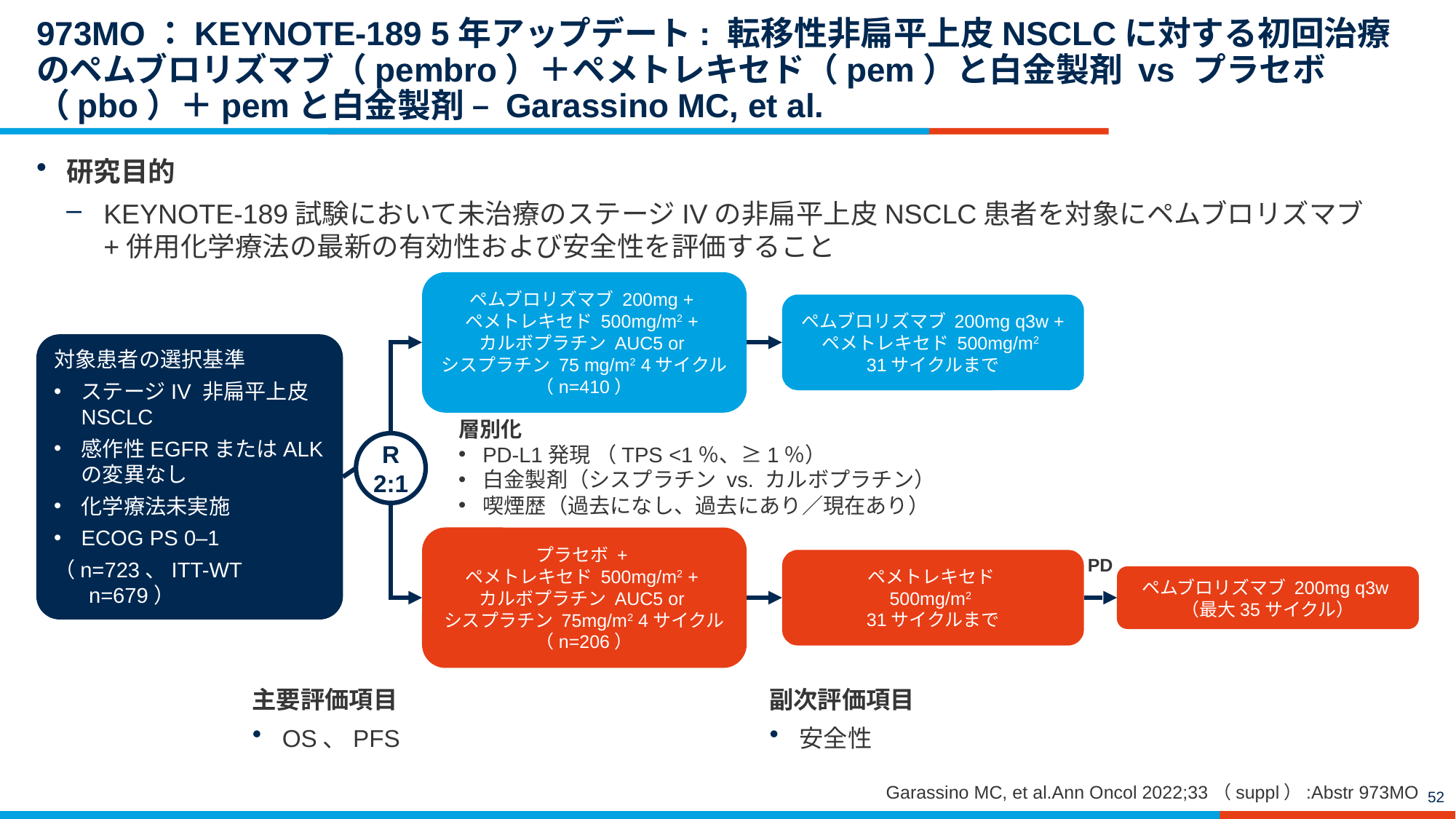

# 973MO：KEYNOTE-189 5年アップデート: 転移性非扁平上皮NSCLCに対する初回治療のペムブロリズマブ（pembro）＋ペメトレキセド（pem）と白金製剤 vs プラセボ（pbo）＋pemと白金製剤 – Garassino MC, et al.
研究目的
KEYNOTE-189試験において未治療のステージIVの非扁平上皮NSCLC患者を対象にペムブロリズマブ+併用化学療法の最新の有効性および安全性を評価すること
ペムブロリズマブ 200mg +
ペメトレキセド 500mg/m2 +
カルボプラチン AUC5 or
シスプラチン 75 mg/m2 4サイクル
（n=410）
ペムブロリズマブ 200mg q3w + ペメトレキセド 500mg/m2
31サイクルまで
対象患者の選択基準
ステージIV 非扁平上皮NSCLC
感作性EGFRまたはALKの変異なし
化学療法未実施
ECOG PS 0–1
（n=723、ITT-WT n=679）
層別化
PD-L1発現 （TPS <1％、≥1％）
白金製剤（シスプラチン vs. カルボプラチン）
喫煙歴（過去になし、過去にあり／現在あり）
R
2:1
プラセボ +
ペメトレキセド 500mg/m2 +
カルボプラチン AUC5 or
シスプラチン 75mg/m2 4サイクル
（n=206）
PD
ペメトレキセド
500mg/m2
31サイクルまで
ペムブロリズマブ 200mg q3w
（最大35サイクル）
主要評価項目
OS、PFS
副次評価項目
安全性
Garassino MC, et al.Ann Oncol 2022;33（suppl）:Abstr 973MO